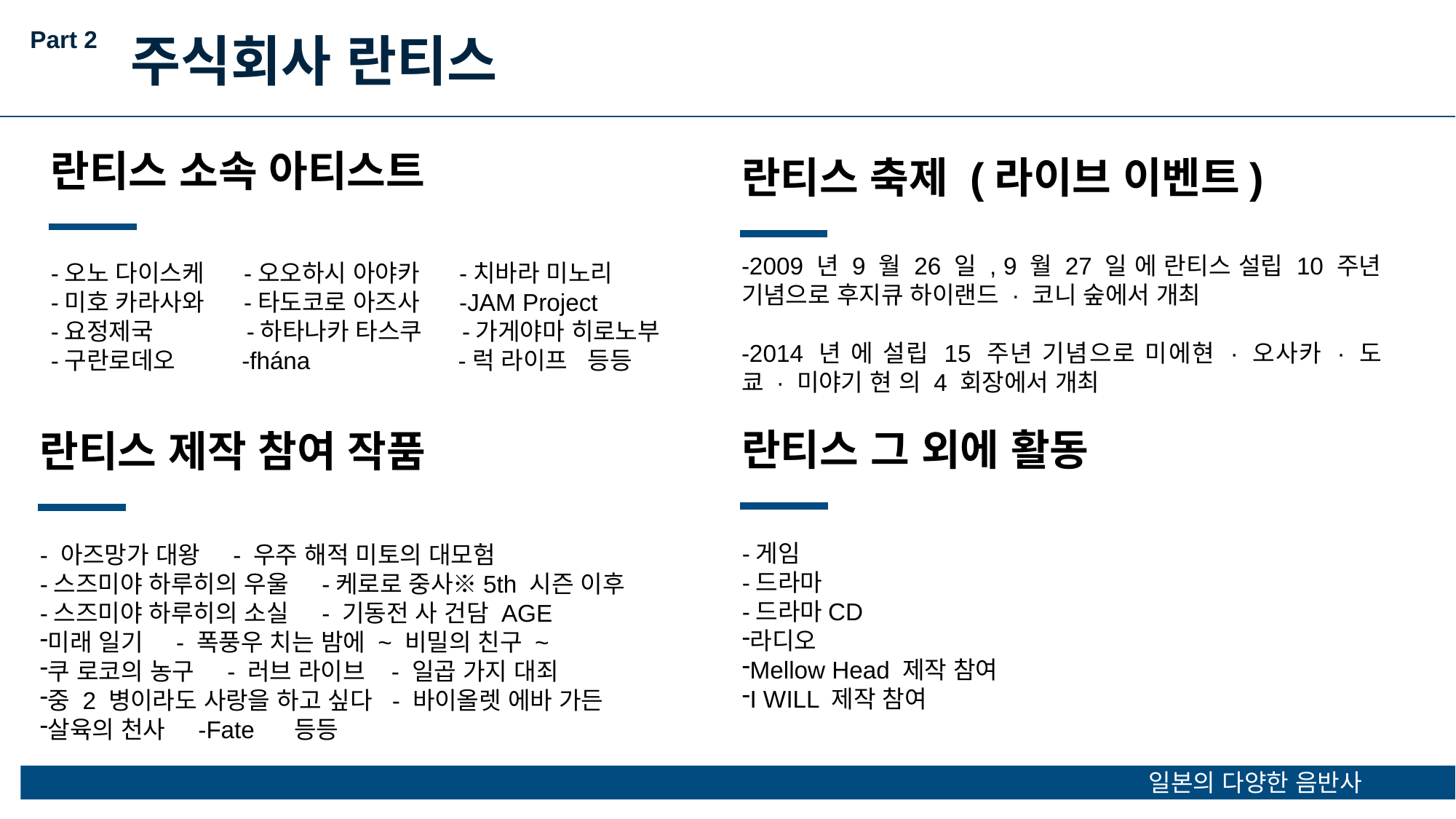

Part 2
주식회사 란티스
란티스 소속 아티스트
-오노 다이스케     -오오하시 아야카     -치바라 미노리
-미호 카라사와     -타도코로 아즈사     -JAM Project
-요정제국             -하타나카 타스쿠     -가게야마 히로노부
-구란로데오         -fhána                      -럭 라이프   등등
란티스 축제 (라이브 이벤트)

-2009 년 9 월 26 일 , 9 월 27 일 에 란티스 설립 10 주년 기념으로 후지큐 하이랜드 · 코니 숲에서 개최

-2014 년 에 설립 15 주년 기념으로 미에현 · 오사카 · 도쿄 · 미야기 현 의 4 회장에서 개최

란티스 그 외에 활동

-게임
-드라마
-드라마CD
라디오
Mellow Head 제작 참여
I WILL 제작 참여

란티스 제작 참여 작품

- 아즈망가 대왕    - 우주 해적 미토의 대모험
-스즈미야 하루히의 우울    -케로로 중사※5th 시즌 이후
-스즈미야 하루히의 소실    - 기동전 사 건담 AGE
미래 일기    - 폭풍우 치는 밤에 ~ 비밀의 친구 ~
쿠 로코의 농구    - 러브 라이브   - 일곱 가지 대죄
중 2 병이라도 사랑을 하고 싶다  - 바이올렛 에바 가든
살육의 천사    -Fate     등등
일본의 다양한 음반사